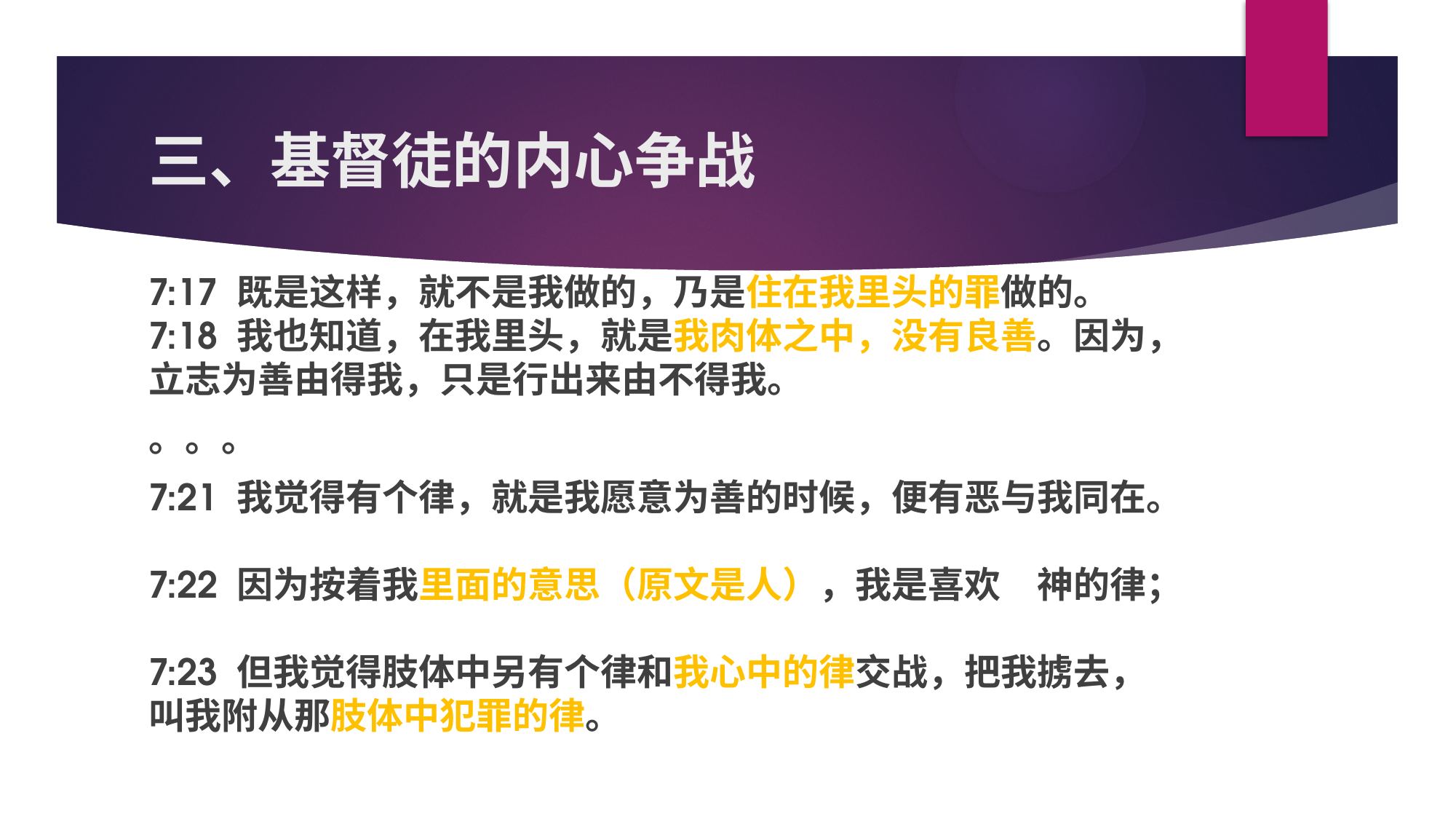

# 三、基督徒的内心争战
7:17 既是这样，就不是我做的，乃是住在我里头的罪做的。 7:18 我也知道，在我里头，就是我肉体之中，没有良善。因为，立志为善由得我，只是行出来由不得我。
。。。
7:21 我觉得有个律，就是我愿意为善的时候，便有恶与我同在。
7:22 因为按着我里面的意思（原文是人），我是喜欢　神的律；
7:23 但我觉得肢体中另有个律和我心中的律交战，把我掳去，叫我附从那肢体中犯罪的律。